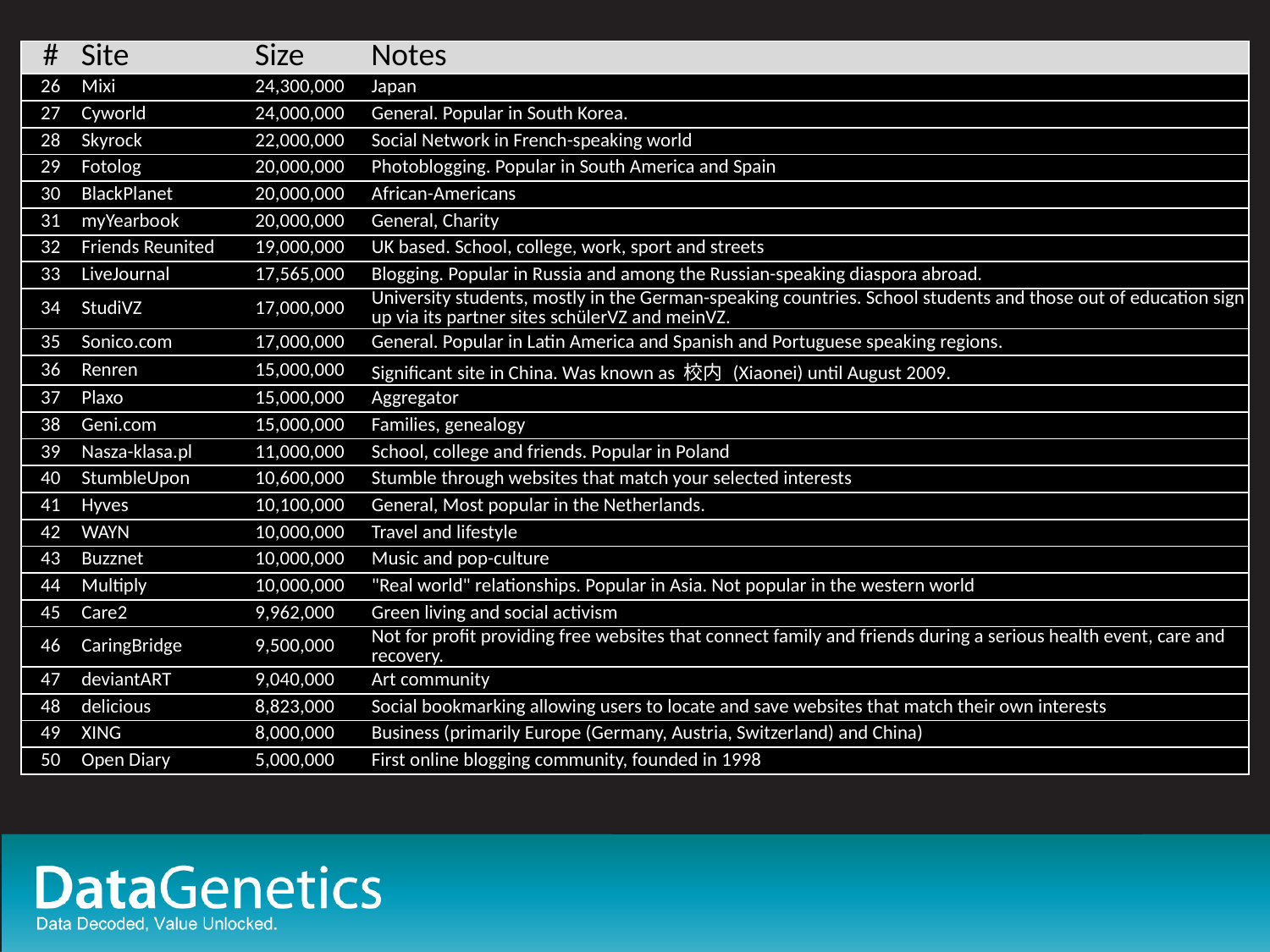

| # | Site | Size | Notes |
| --- | --- | --- | --- |
| 26 | Mixi | 24,300,000 | Japan |
| 27 | Cyworld | 24,000,000 | General. Popular in South Korea. |
| 28 | Skyrock | 22,000,000 | Social Network in French-speaking world |
| 29 | Fotolog | 20,000,000 | Photoblogging. Popular in South America and Spain |
| 30 | BlackPlanet | 20,000,000 | African-Americans |
| 31 | myYearbook | 20,000,000 | General, Charity |
| 32 | Friends Reunited | 19,000,000 | UK based. School, college, work, sport and streets |
| 33 | LiveJournal | 17,565,000 | Blogging. Popular in Russia and among the Russian-speaking diaspora abroad. |
| 34 | StudiVZ | 17,000,000 | University students, mostly in the German-speaking countries. School students and those out of education sign up via its partner sites schülerVZ and meinVZ. |
| 35 | Sonico.com | 17,000,000 | General. Popular in Latin America and Spanish and Portuguese speaking regions. |
| 36 | Renren | 15,000,000 | Significant site in China. Was known as 校内 (Xiaonei) until August 2009. |
| 37 | Plaxo | 15,000,000 | Aggregator |
| 38 | Geni.com | 15,000,000 | Families, genealogy |
| 39 | Nasza-klasa.pl | 11,000,000 | School, college and friends. Popular in Poland |
| 40 | StumbleUpon | 10,600,000 | Stumble through websites that match your selected interests |
| 41 | Hyves | 10,100,000 | General, Most popular in the Netherlands. |
| 42 | WAYN | 10,000,000 | Travel and lifestyle |
| 43 | Buzznet | 10,000,000 | Music and pop-culture |
| 44 | Multiply | 10,000,000 | "Real world" relationships. Popular in Asia. Not popular in the western world |
| 45 | Care2 | 9,962,000 | Green living and social activism |
| 46 | CaringBridge | 9,500,000 | Not for profit providing free websites that connect family and friends during a serious health event, care and recovery. |
| 47 | deviantART | 9,040,000 | Art community |
| 48 | delicious | 8,823,000 | Social bookmarking allowing users to locate and save websites that match their own interests |
| 49 | XING | 8,000,000 | Business (primarily Europe (Germany, Austria, Switzerland) and China) |
| 50 | Open Diary | 5,000,000 | First online blogging community, founded in 1998 |